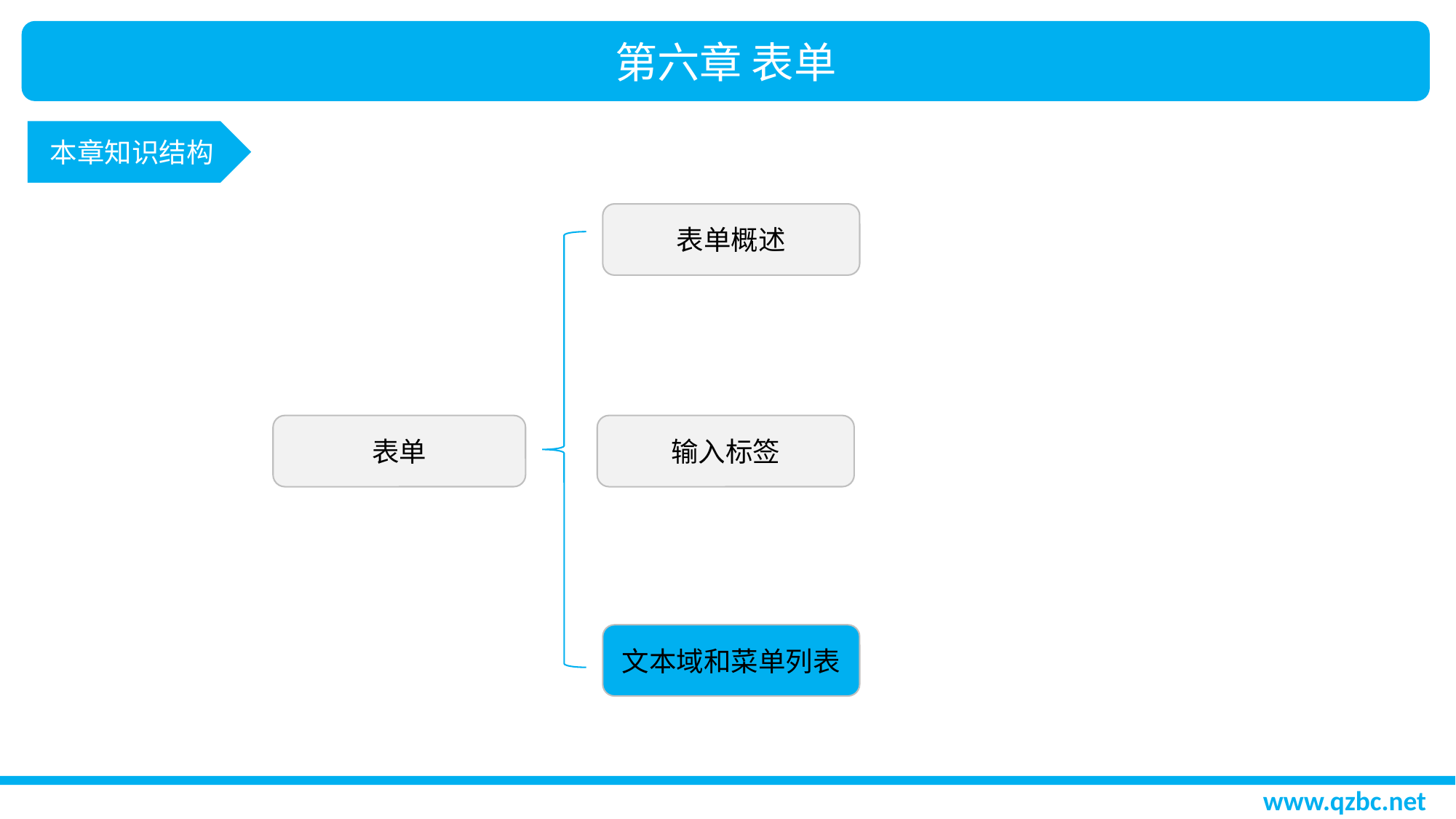

第六章 表单
本章知识结构
表单概述

表单
输入标签
文本域和菜单列表

www.qzbc.net